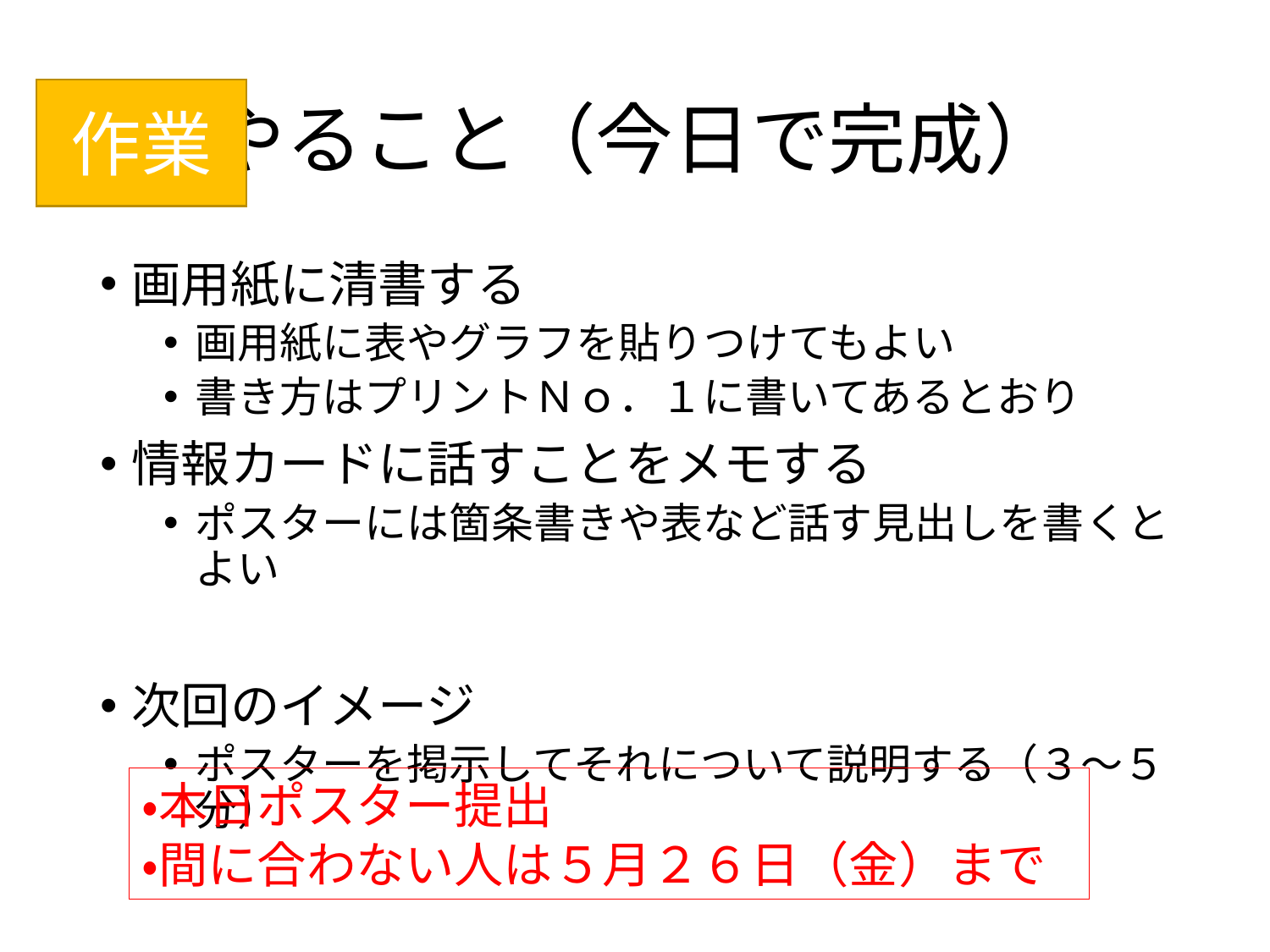

# やること（今日で完成）
作業
画用紙に清書する
画用紙に表やグラフを貼りつけてもよい
書き方はプリントＮｏ．１に書いてあるとおり
情報カードに話すことをメモする
ポスターには箇条書きや表など話す見出しを書くとよい

次回のイメージ
ポスターを掲示してそれについて説明する（３～５分）

・本日ポスター提出
・間に合わない人は５月２６日（金）まで